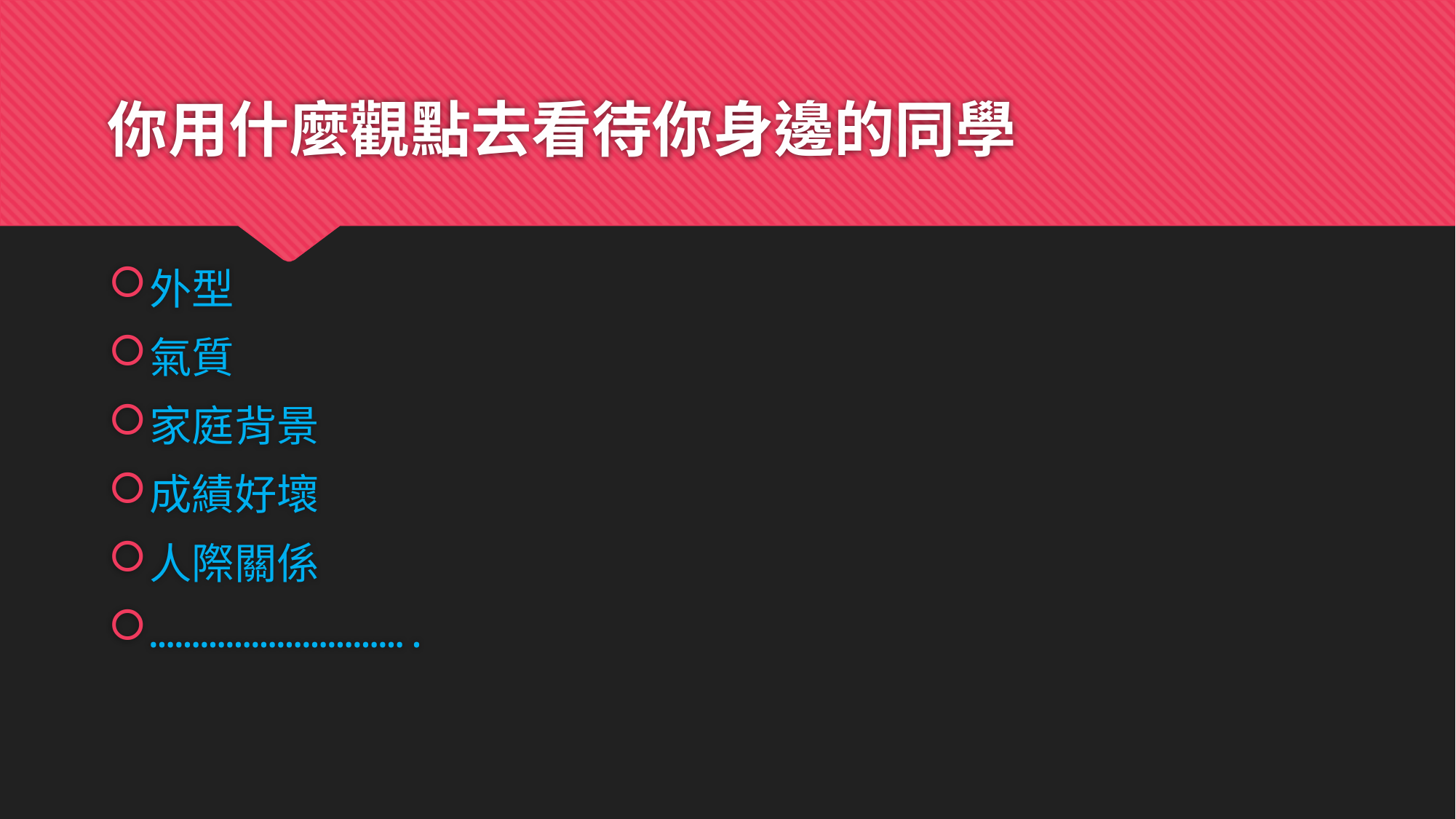

# 你用什麼觀點去看待你身邊的同學
外型
氣質
家庭背景
成績好壞
人際關係
………………………….